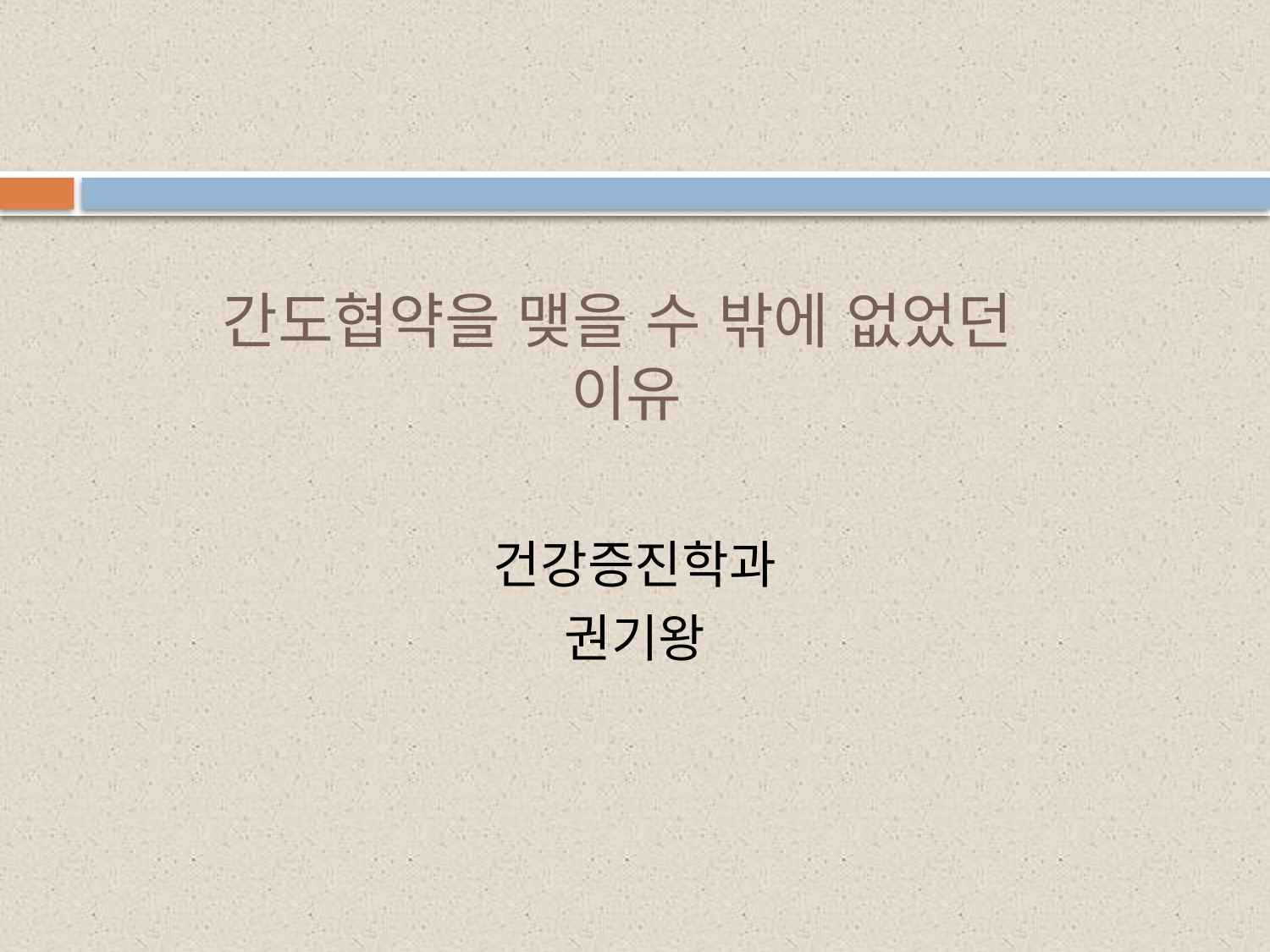

# 간도협약을 맺을 수 밖에 없었던 이유
건강증진학과
권기왕